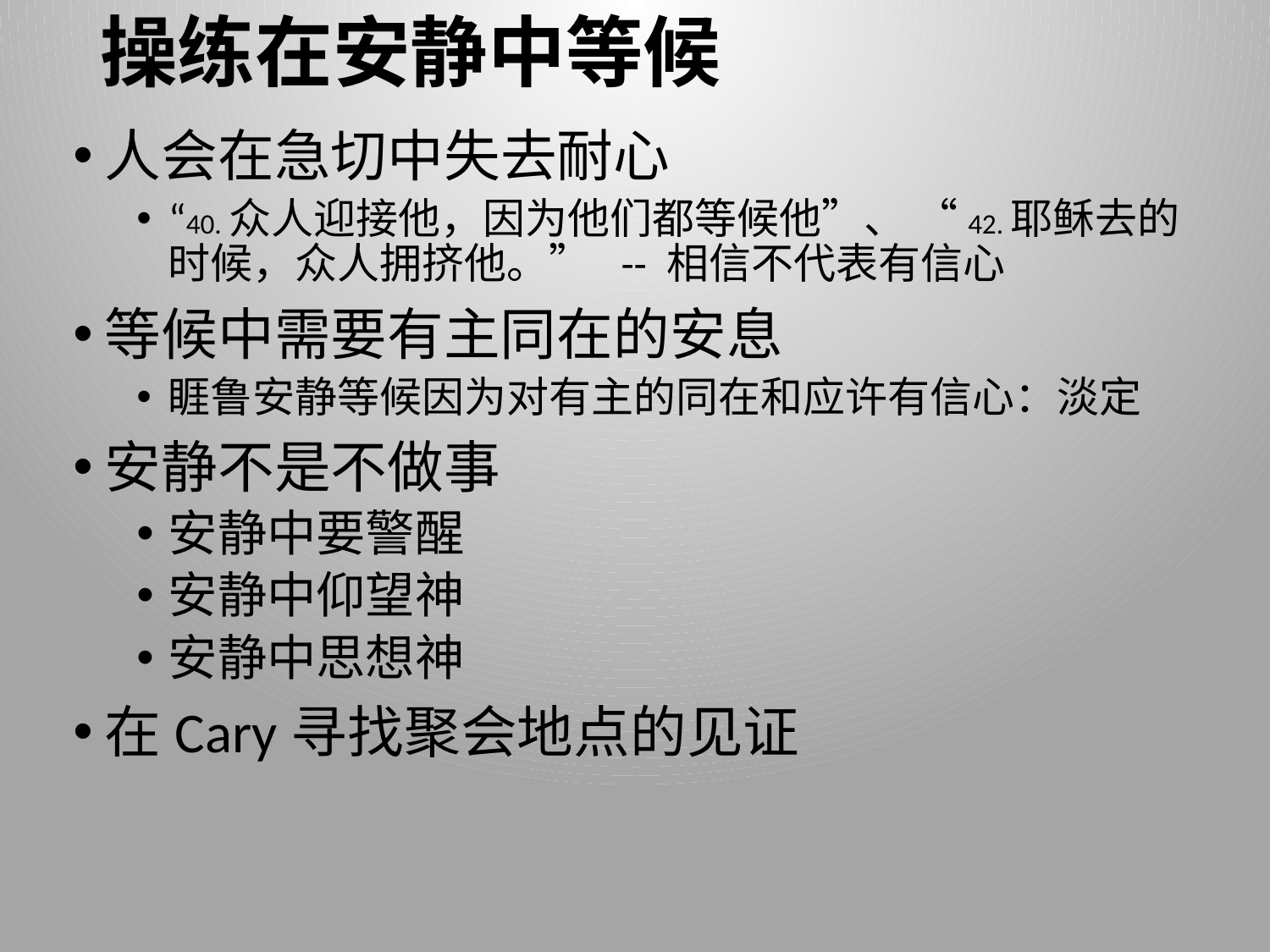

# 操练在安静中等候
人会在急切中失去耐心
“40.众人迎接他，因为他们都等候他”、 “42.耶稣去的时候，众人拥挤他。”  -- 相信不代表有信心
等候中需要有主同在的安息
睚鲁安静等候因为对有主的同在和应许有信心：淡定
安静不是不做事
安静中要警醒
安静中仰望神
安静中思想神
在Cary寻找聚会地点的见证